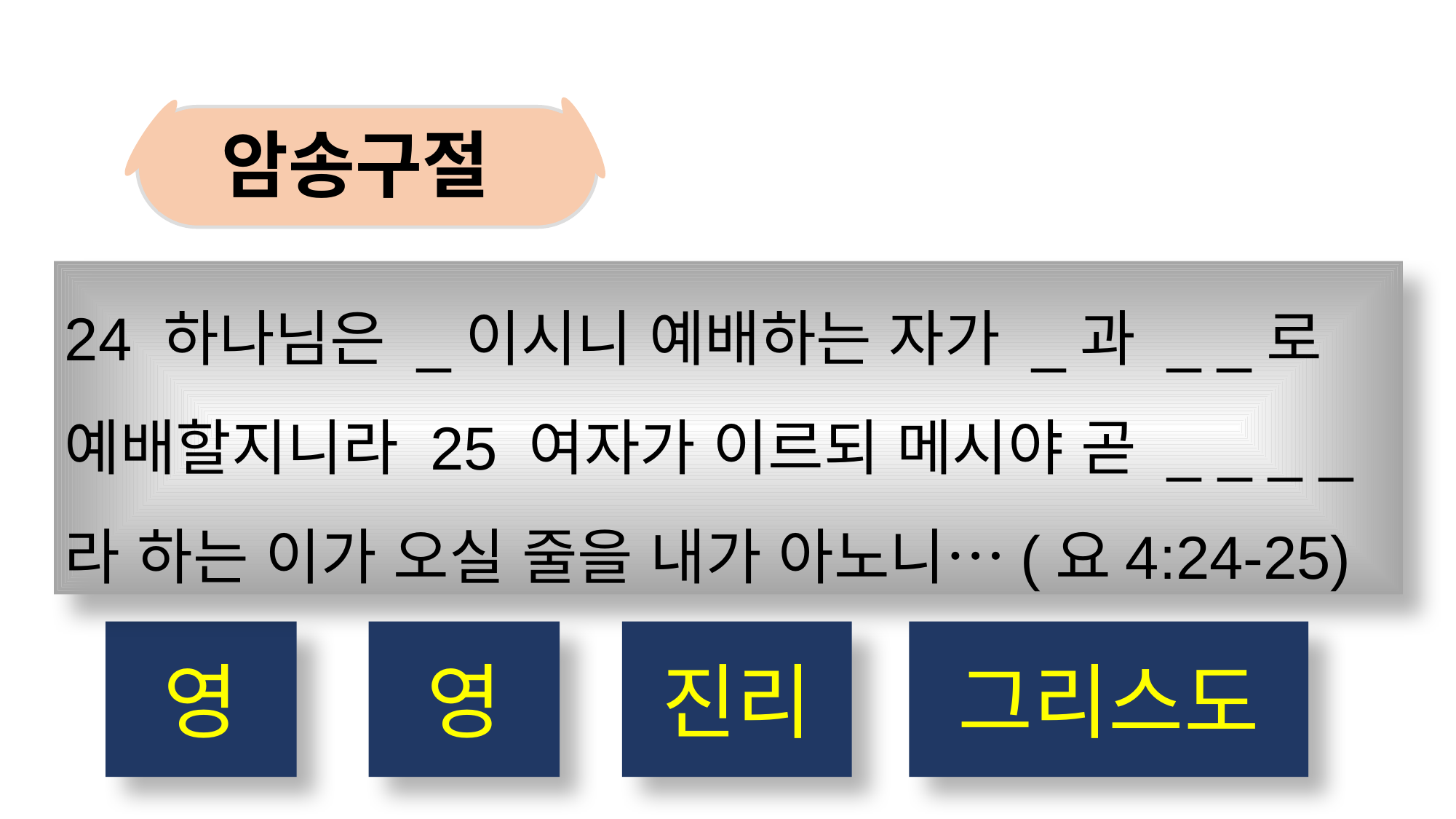

암송구절
24 하나님은 _이시니 예배하는 자가 _과 _ _로 예배할지니라 25 여자가 이르되 메시야 곧 _ _ _ _라 하는 이가 오실 줄을 내가 아노니…(요4:24-25)
영
영
진리
그리스도